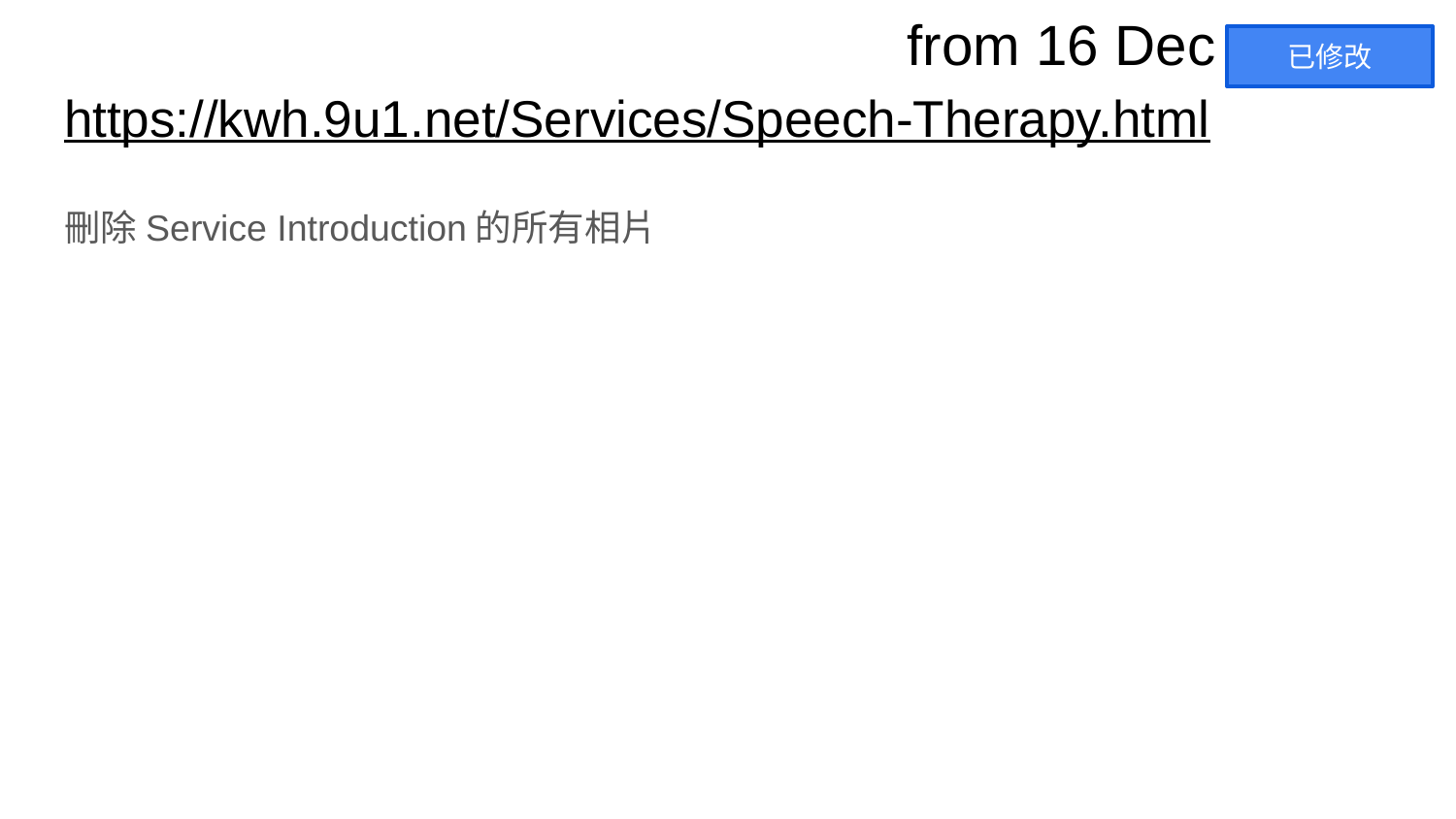

from 16 Dec
已修改
# https://kwh.9u1.net/Services/Speech-Therapy.html

刪除Service Introduction的所有相片